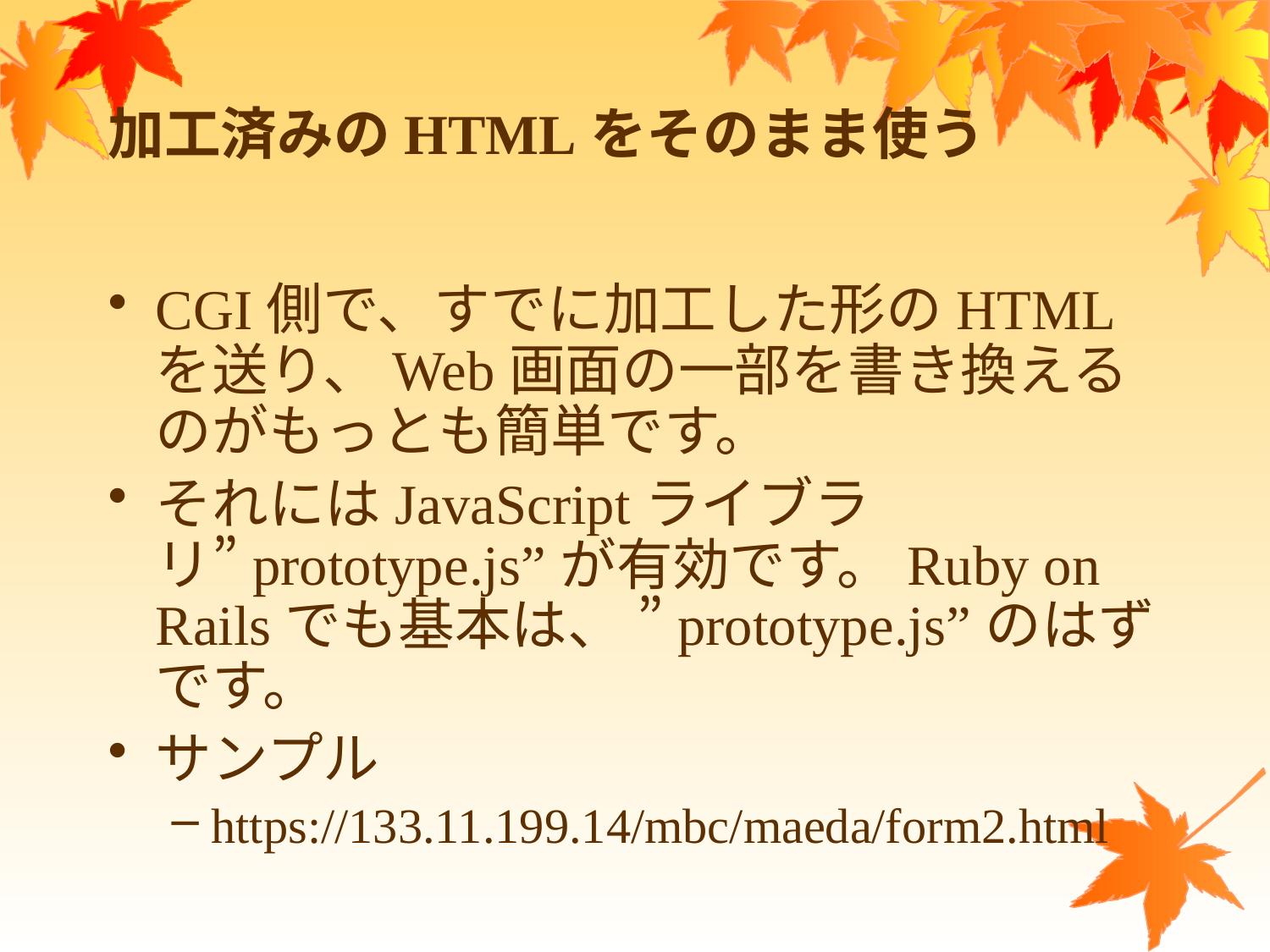

# 加工済みのHTMLをそのまま使う
CGI側で、すでに加工した形のHTMLを送り、Web画面の一部を書き換えるのがもっとも簡単です。
それにはJavaScriptライブラリ”prototype.js”が有効です。Ruby on Railsでも基本は、 ”prototype.js”のはずです。
サンプル
https://133.11.199.14/mbc/maeda/form2.html